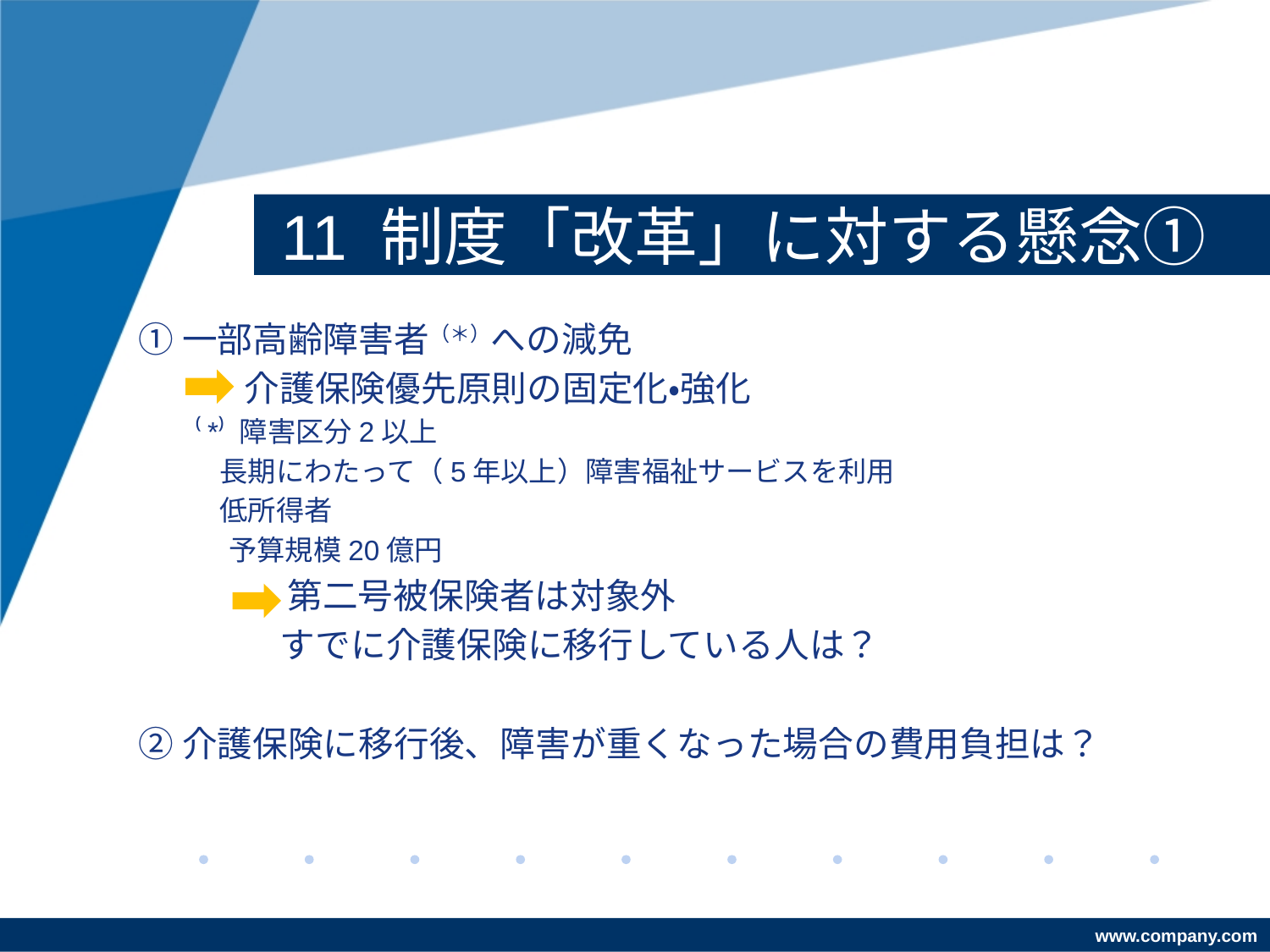

# 11 制度「改革」に対する懸念①
①一部高齢障害者（＊）への減免
　　　介護保険優先原則の固定化・強化
　　⁽*⁾ 障害区分2以上
　　    長期にわたって（5年以上）障害福祉サービスを利用
　　    低所得者
　　　 予算規模20億円
　　　　 第二号被保険者は対象外
　　　　すでに介護保険に移行している人は？

②介護保険に移行後、障害が重くなった場合の費用負担は？